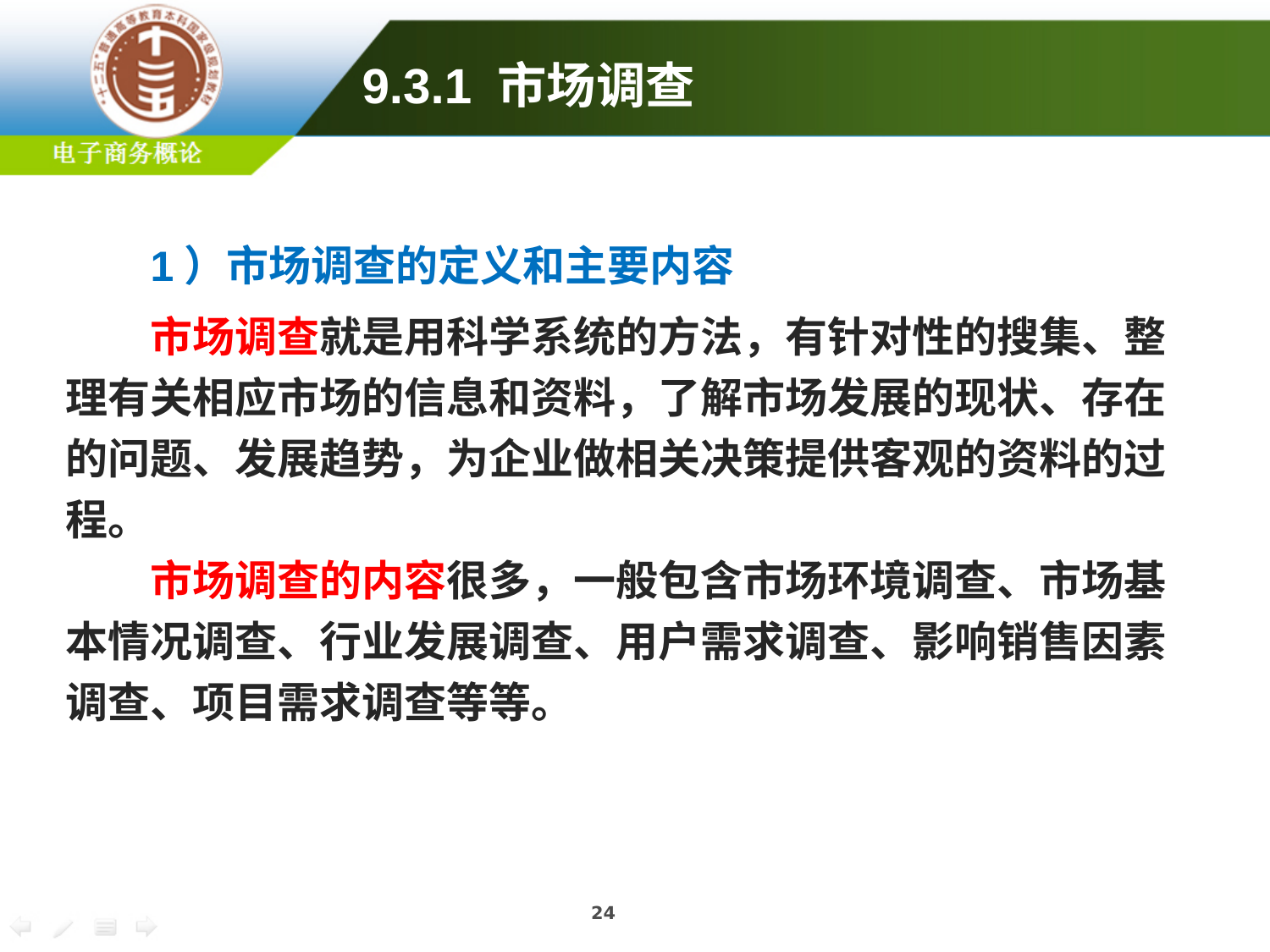

9.3.1 市场调查
1）市场调查的定义和主要内容
市场调查就是用科学系统的方法，有针对性的搜集、整理有关相应市场的信息和资料，了解市场发展的现状、存在的问题、发展趋势，为企业做相关决策提供客观的资料的过程。
市场调查的内容很多，一般包含市场环境调查、市场基本情况调查、行业发展调查、用户需求调查、影响销售因素调查、项目需求调查等等。

24